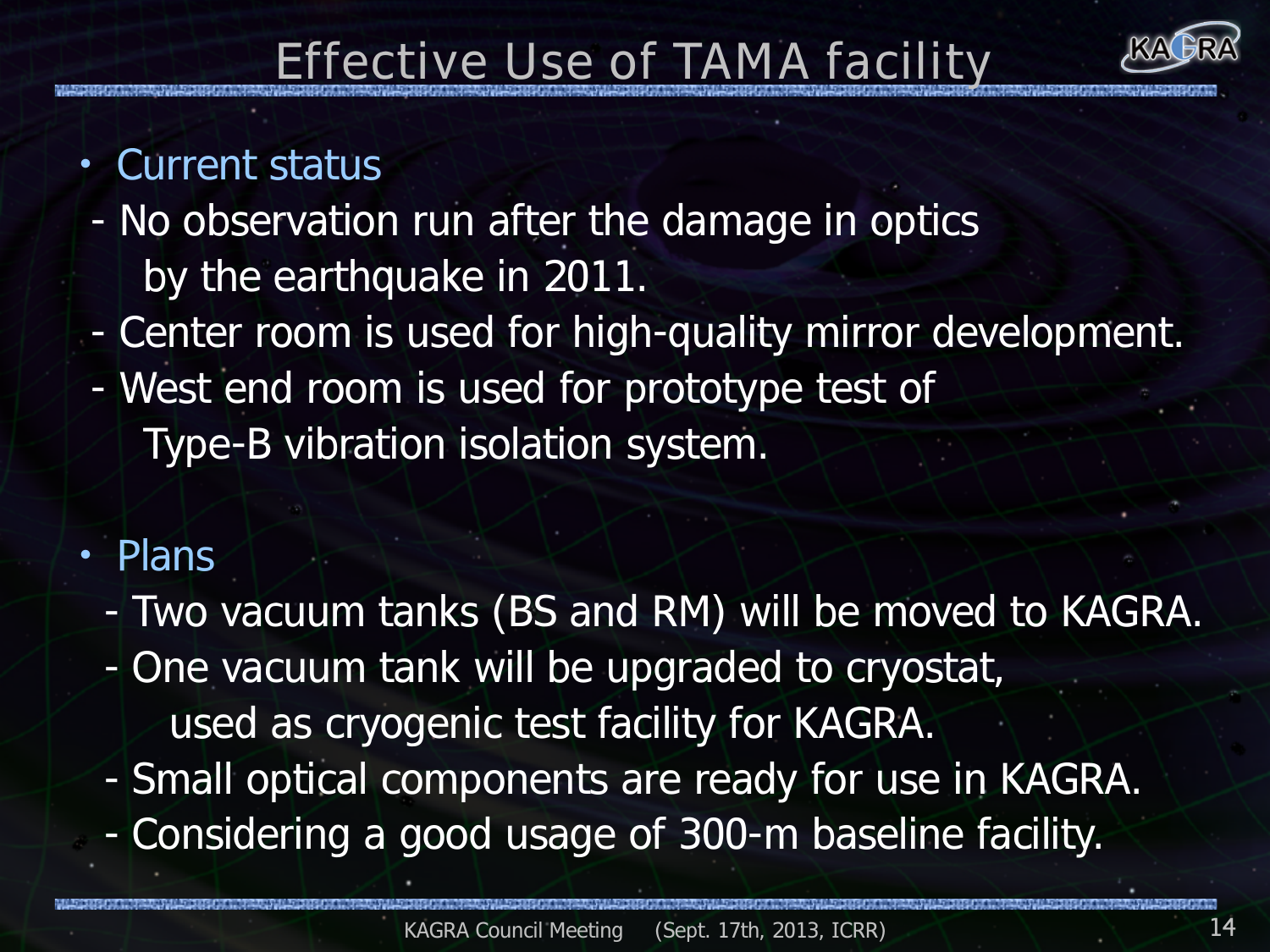

# Effective Use of TAMA facility
・Current status
  - No observation run after the damage in optics
      by the earthquake in 2011.
  - Center room is used for high-quality mirror development.
  - West end room is used for prototype test of
      Type-B vibration isolation system.

・Plans
   - Two vacuum tanks (BS and RM) will be moved to KAGRA.
   - One vacuum tank will be upgraded to cryostat,
        used as cryogenic test facility for KAGRA.
   - Small optical components are ready for use in KAGRA.
   - Considering a good usage of 300-m baseline facility.
14
KAGRA Council Meeting　(Sept. 17th, 2013, ICRR)